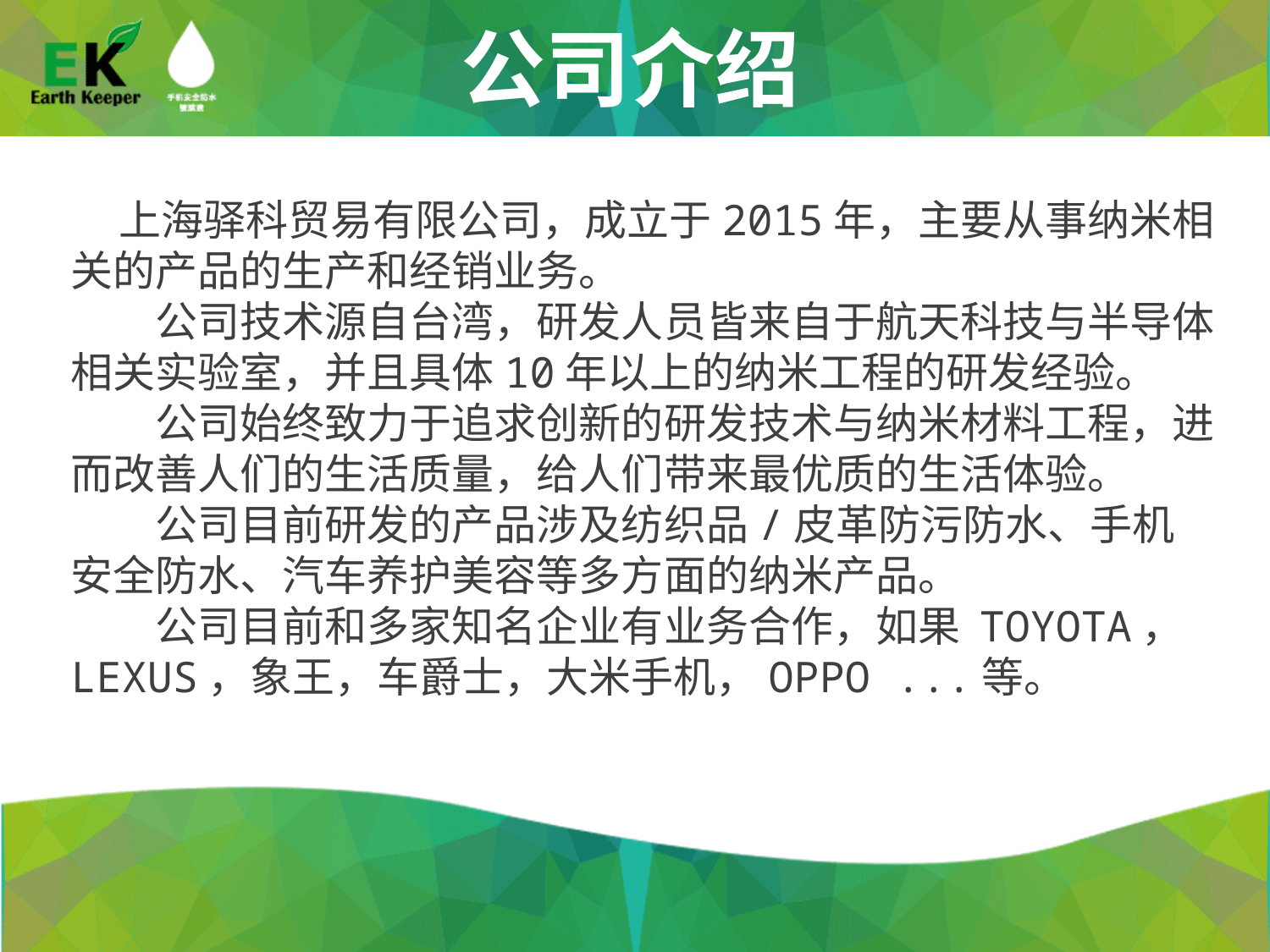

公司介绍
    上海驿科贸易有限公司，成立于2015年，主要从事纳米相关的产品的生产和经销业务。
　　公司技术源自台湾，研发人员皆来自于航天科技与半导体相关实验室，并且具体10年以上的纳米工程的研发经验。
　　公司始终致力于追求创新的研发技术与纳米材料工程，进而改善人们的生活质量，给人们带来最优质的生活体验。
　　公司目前研发的产品涉及纺织品/皮革防污防水、手机安全防水、汽车养护美容等多方面的纳米产品。
　　公司目前和多家知名企业有业务合作，如果 TOYOTA，LEXUS，象王，车爵士，大米手机，OPPO ...等。